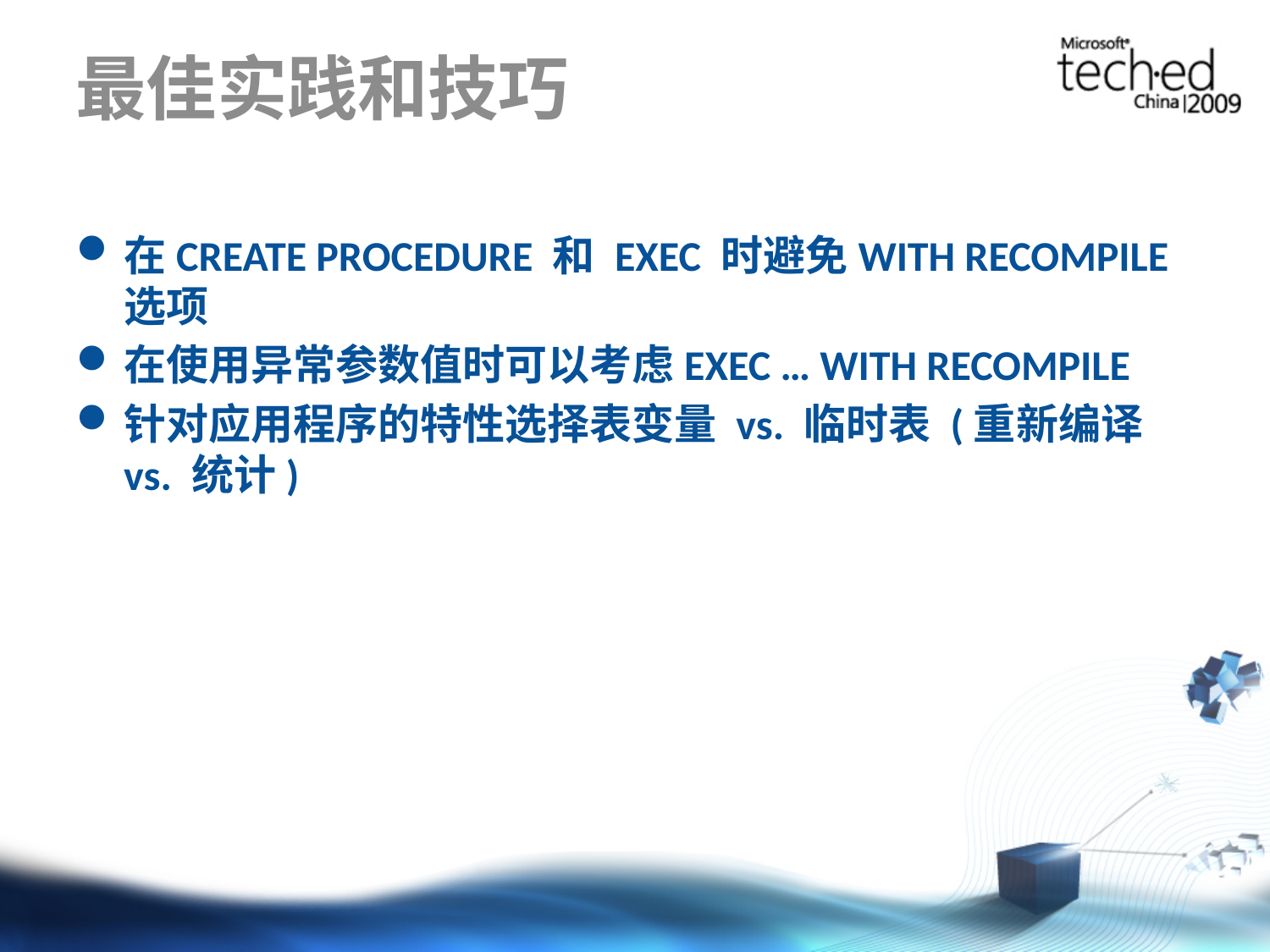

# 最佳实践和技巧
在CREATE PROCEDURE 和 EXEC 时避免WITH RECOMPILE 选项
在使用异常参数值时可以考虑EXEC … WITH RECOMPILE
针对应用程序的特性选择表变量 vs. 临时表 (重新编译 vs. 统计)